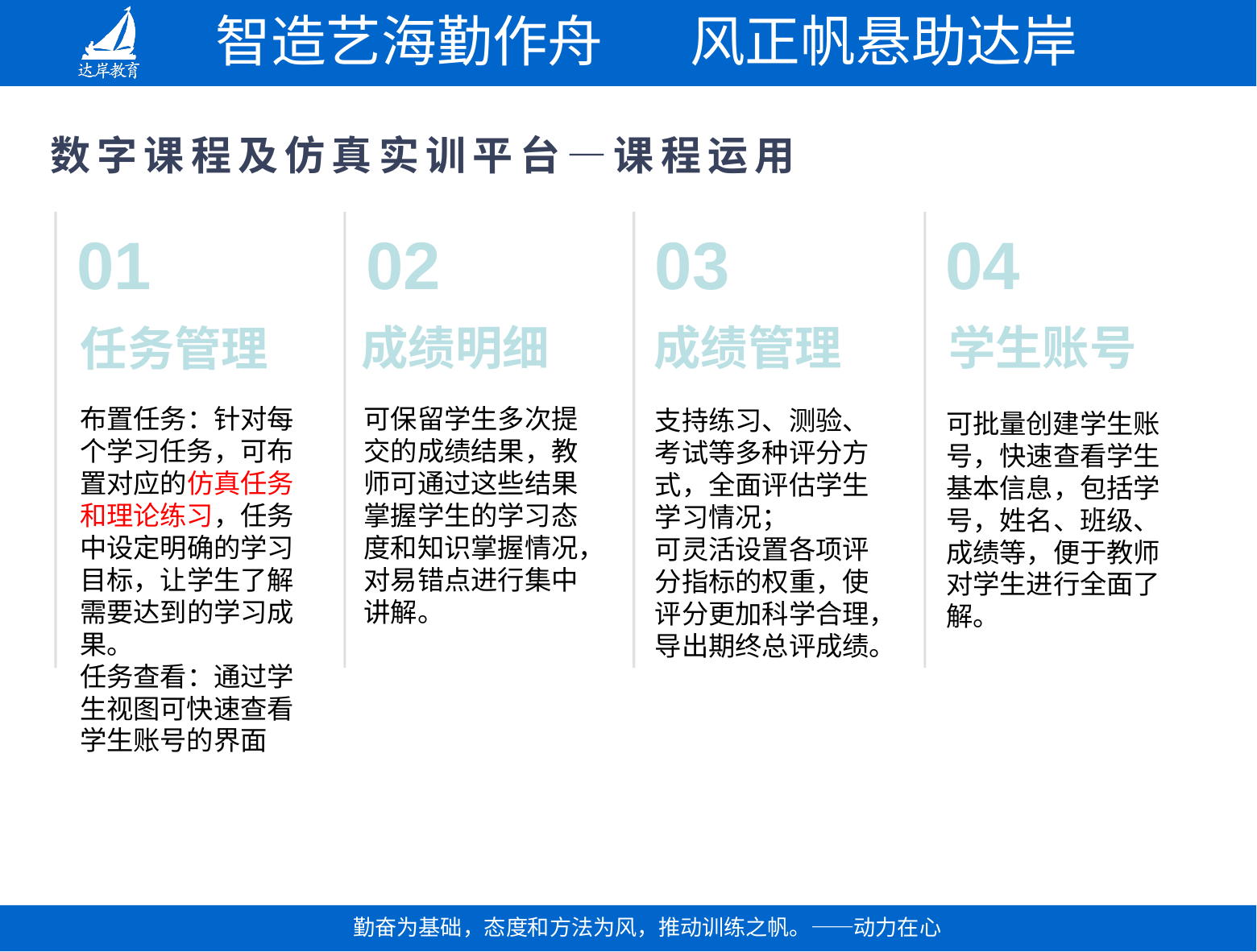

数字课程及仿真实训平台—课程运用
01
02
03
04
任务管理
成绩明细
成绩管理
学生账号
布置任务：针对每个学习任务，可布置对应的仿真任务和理论练习，任务中设定明确的学习目标，让学生了解需要达到的学习成果。
任务查看：通过学生视图可快速查看学生账号的界面

可保留学生多次提交的成绩结果，教师可通过这些结果掌握学生的学习态度和知识掌握情况，对易错点进行集中讲解。
支持练习、测验、考试等多种评分方式，全面评估学生学习情况；
可灵活设置各项评分指标的权重，使评分更加科学合理，导出期终总评成绩。
可批量创建学生账号，快速查看学生基本信息，包括学号，姓名、班级、成绩等，便于教师对学生进行全面了解。